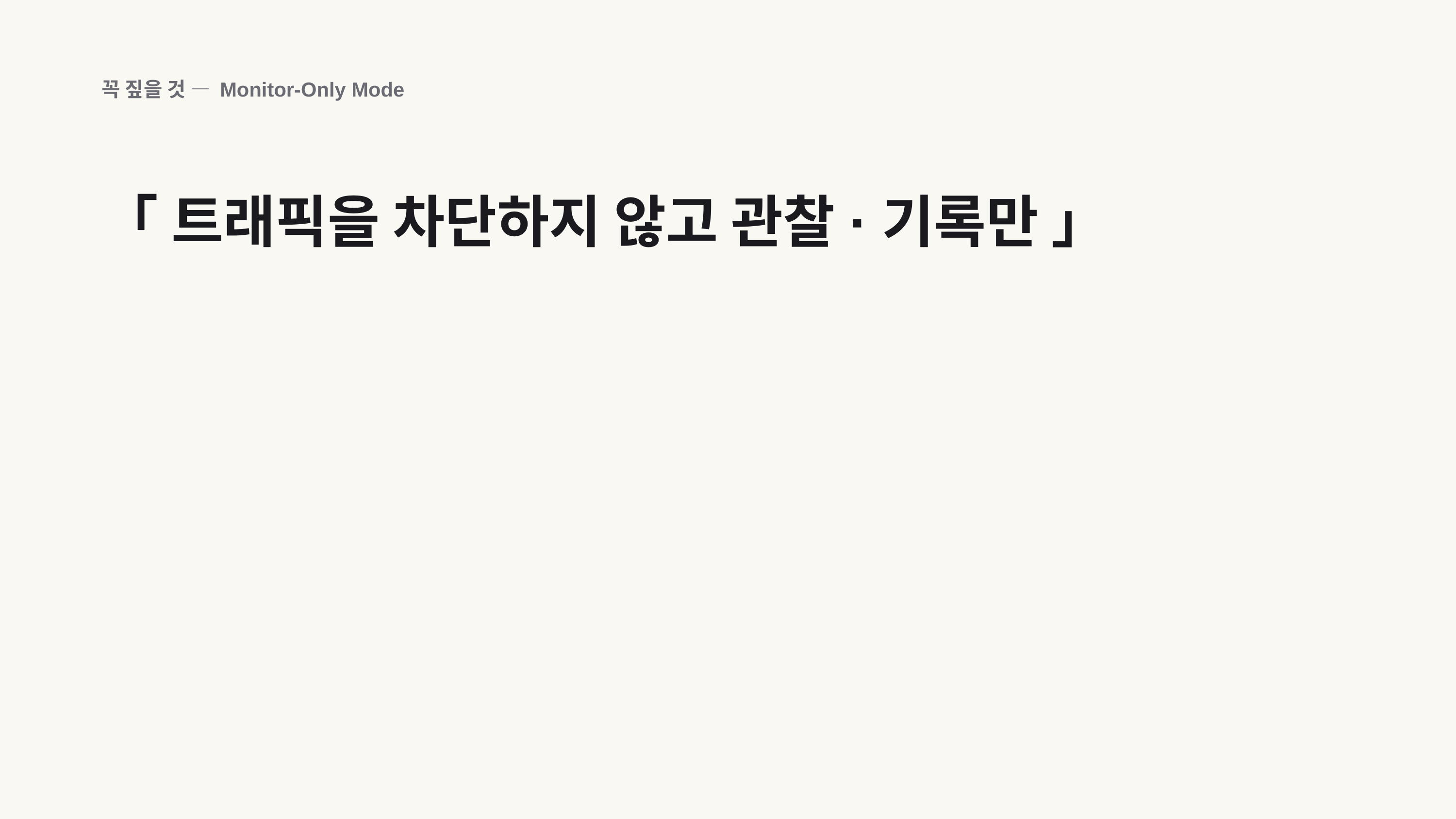

꼭 짚을 것 — Monitor-Only Mode
「 트래픽을 차단하지 않고 관찰·기록만 」